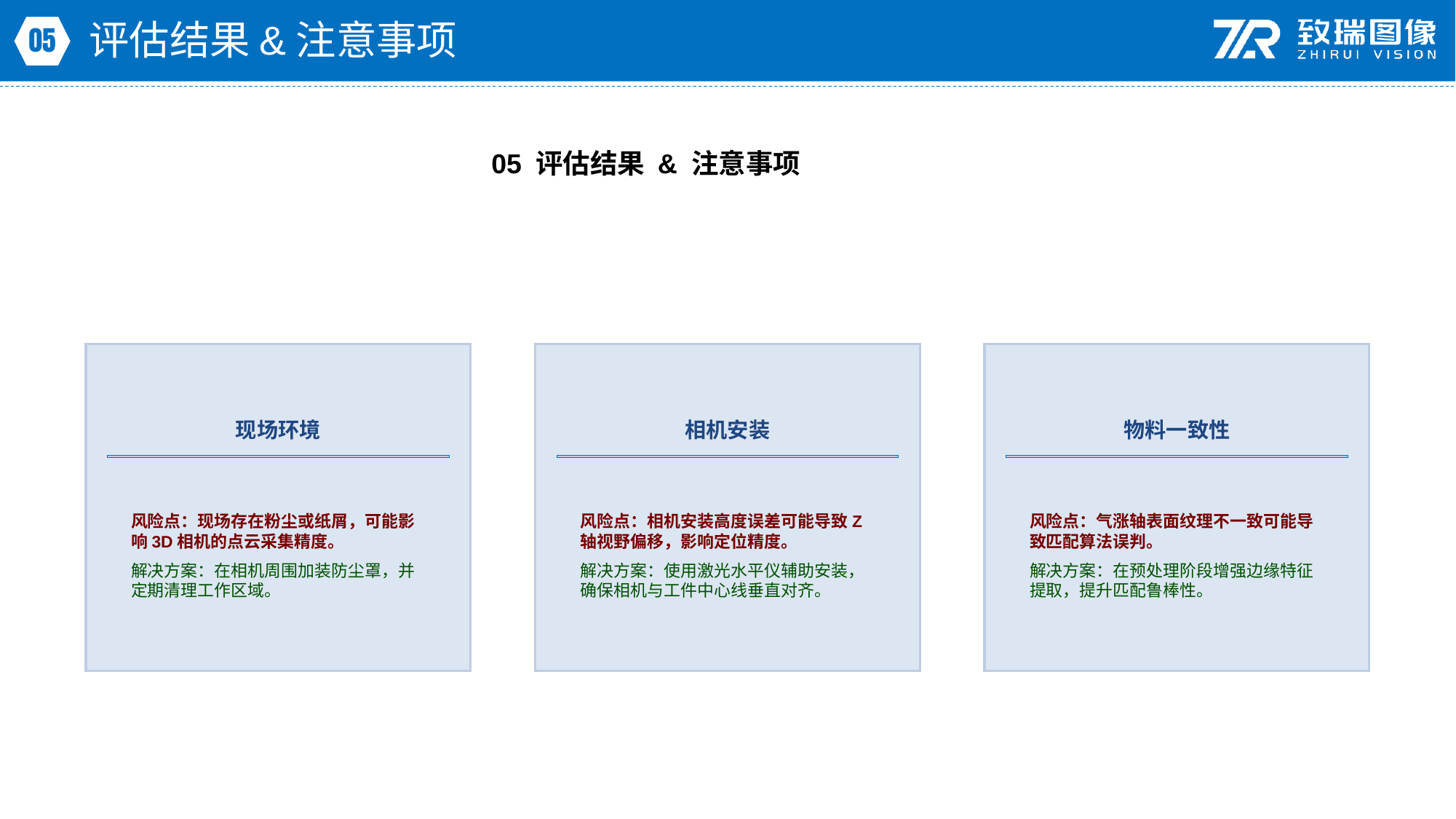

评估结果&注意事项
05

05 评估结果 & 注意事项

现场环境

相机安装

物料一致性

风险点：现场存在粉尘或纸屑，可能影响3D相机的点云采集精度。
解决方案：在相机周围加装防尘罩，并定期清理工作区域。

风险点：相机安装高度误差可能导致Z轴视野偏移，影响定位精度。
解决方案：使用激光水平仪辅助安装，确保相机与工件中心线垂直对齐。

风险点：气涨轴表面纹理不一致可能导致匹配算法误判。
解决方案：在预处理阶段增强边缘特征提取，提升匹配鲁棒性。